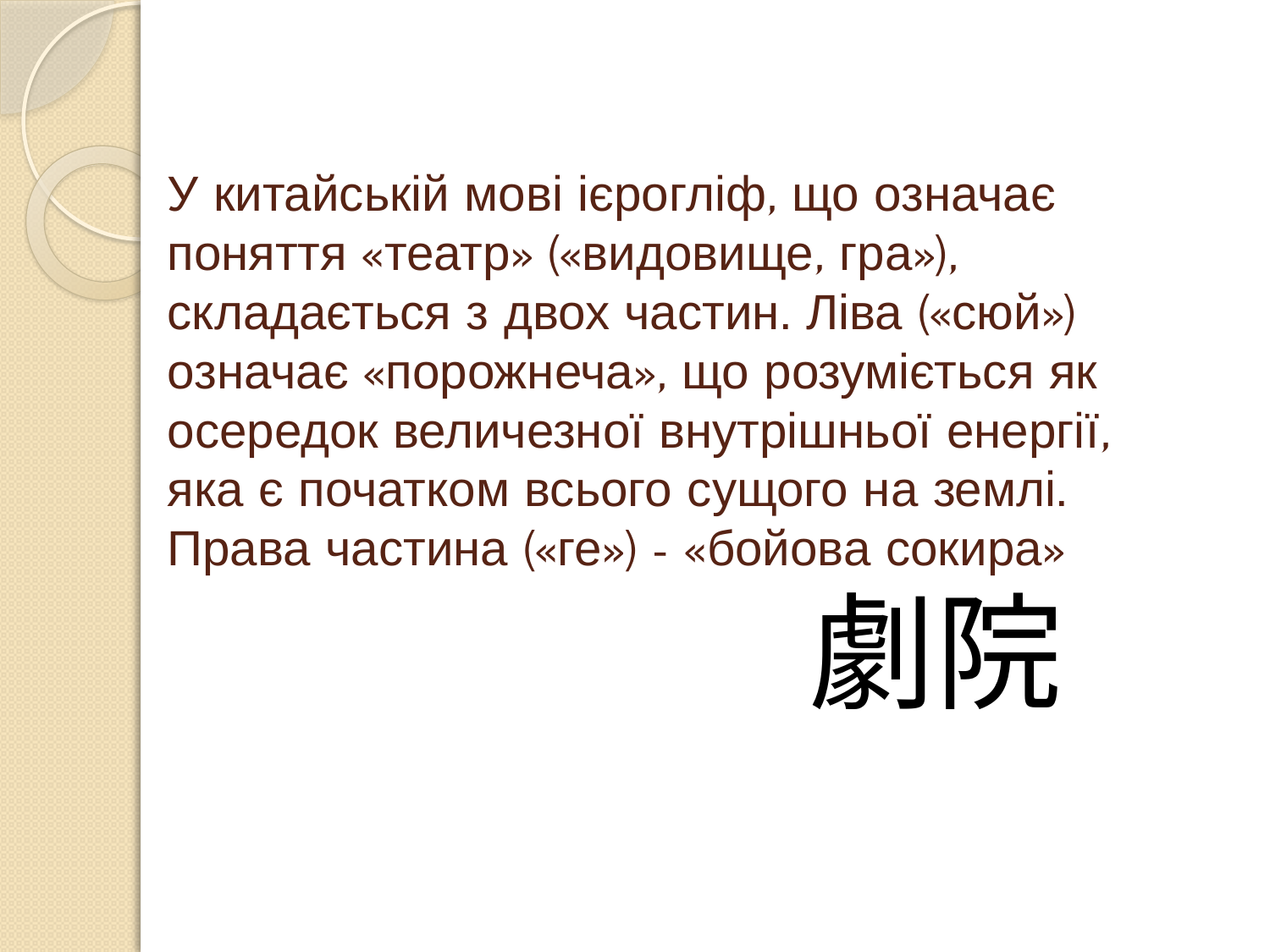

# У китайській мові ієрогліф, що означає поняття «театр» («видовище, гра»), складається з двох частин. Ліва («сюй») означає «порожнеча», що розуміється як осередок величезної внутрішньої енергії, яка є початком всього сущого на землі. Права частина («ге») - «бойова сокира»
劇院